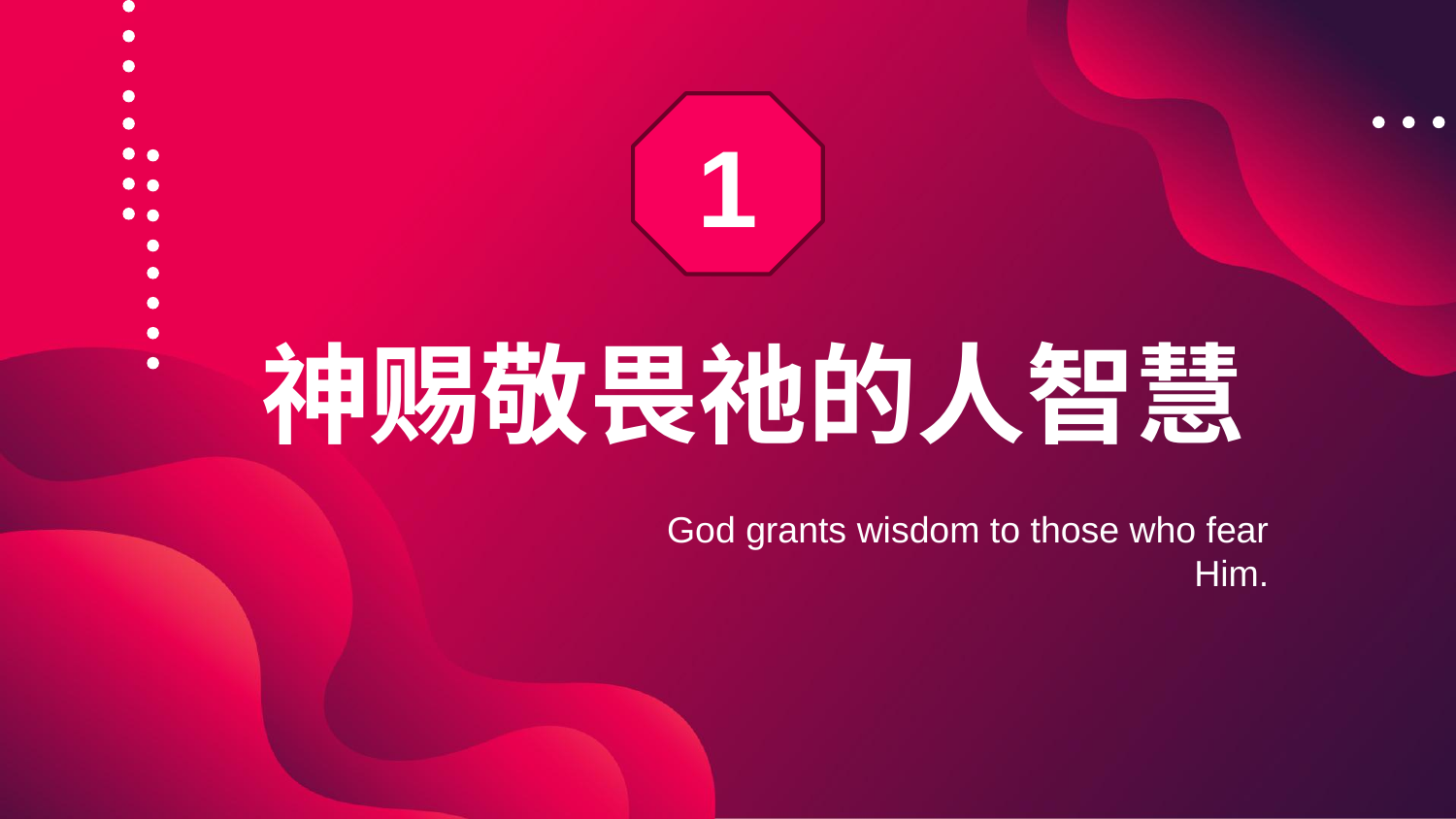

1

# 神赐敬畏祂的人智慧
God grants wisdom to those who fear Him.